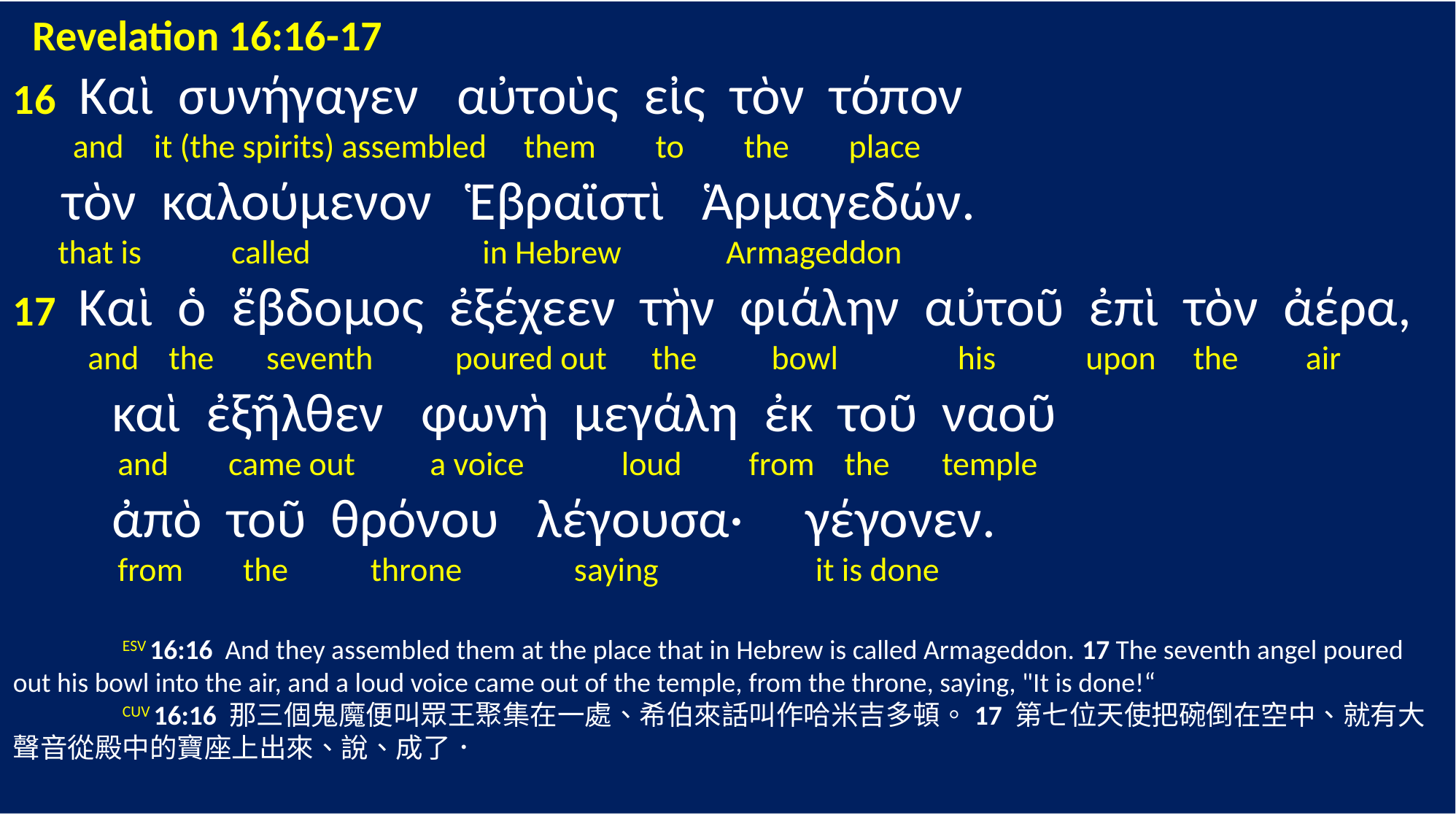

Revelation 16:16-17
16  Καὶ  συνήγαγεν   αὐτοὺς  εἰς  τὸν  τόπον
        and    it (the spirits) assembled     them        to        the        place
    τὸν  καλούμενον   Ἑβραϊστὶ   Ἁρμαγεδών.
      that is            called                       in Hebrew              Armageddon
17  Καὶ  ὁ  ἕβδομος  ἐξέχεεν  τὴν  φιάλην  αὐτοῦ  ἐπὶ  τὸν  ἀέρα,
          and    the       seventh           poured out      the          bowl                his            upon     the         air
        καὶ  ἐξῆλθεν   φωνὴ  μεγάλη  ἐκ  τοῦ  ναοῦ
              and        came out          a voice             loud         from    the       temple
        ἀπὸ  τοῦ  θρόνου   λέγουσα·     γέγονεν.
              from        the           throne               saying                     it is done

	ESV 16:16  And they assembled them at the place that in Hebrew is called Armageddon. 17 The seventh angel poured out his bowl into the air, and a loud voice came out of the temple, from the throne, saying, "It is done!“
	CUV 16:16 那三個鬼魔便叫眾王聚集在一處、希伯來話叫作哈米吉多頓。17 第七位天使把碗倒在空中、就有大聲音從殿中的寶座上出來、說、成了．